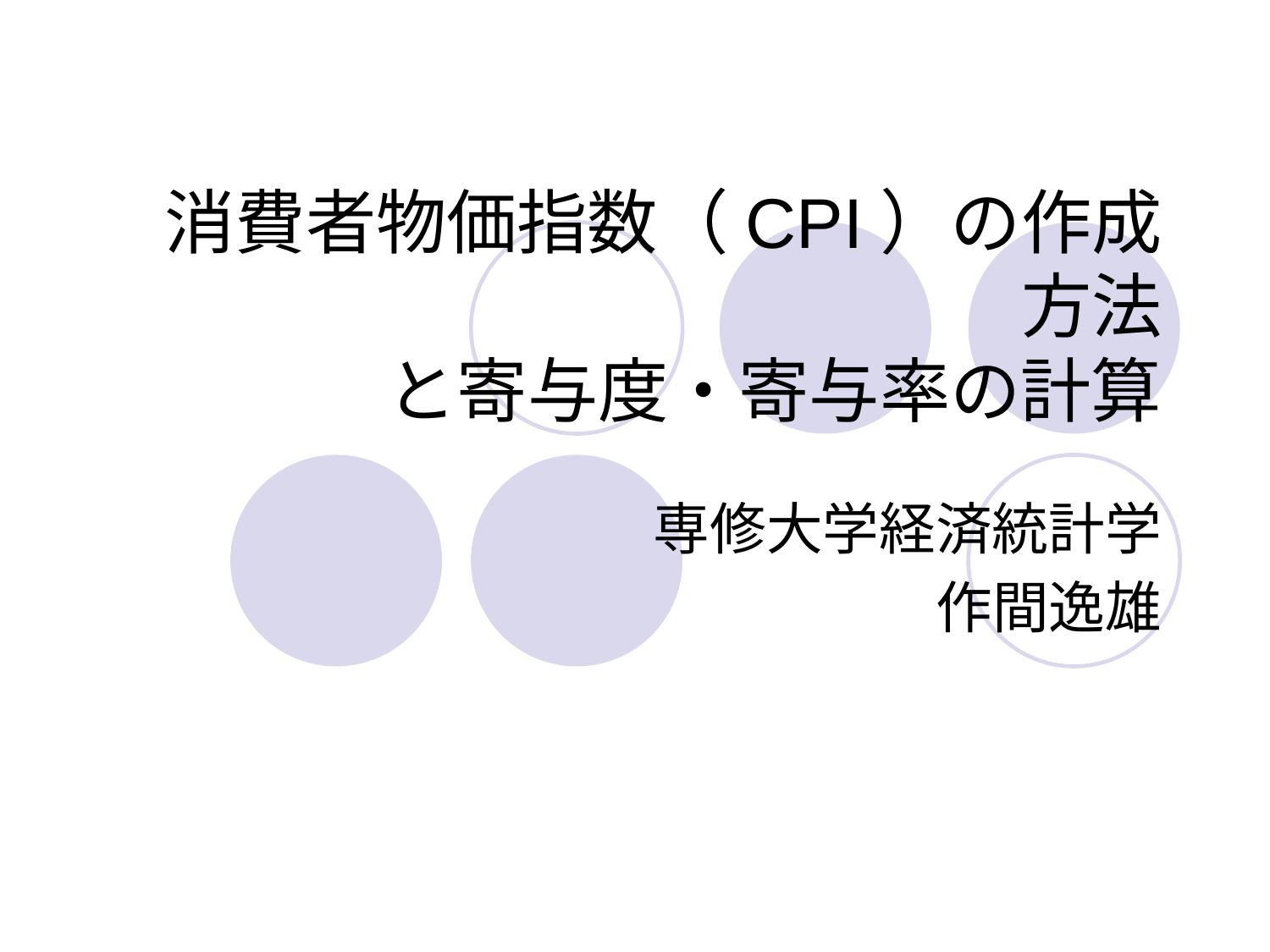

# 消費者物価指数（CPI）の作成方法 と寄与度・寄与率の計算
専修大学経済統計学
作間逸雄